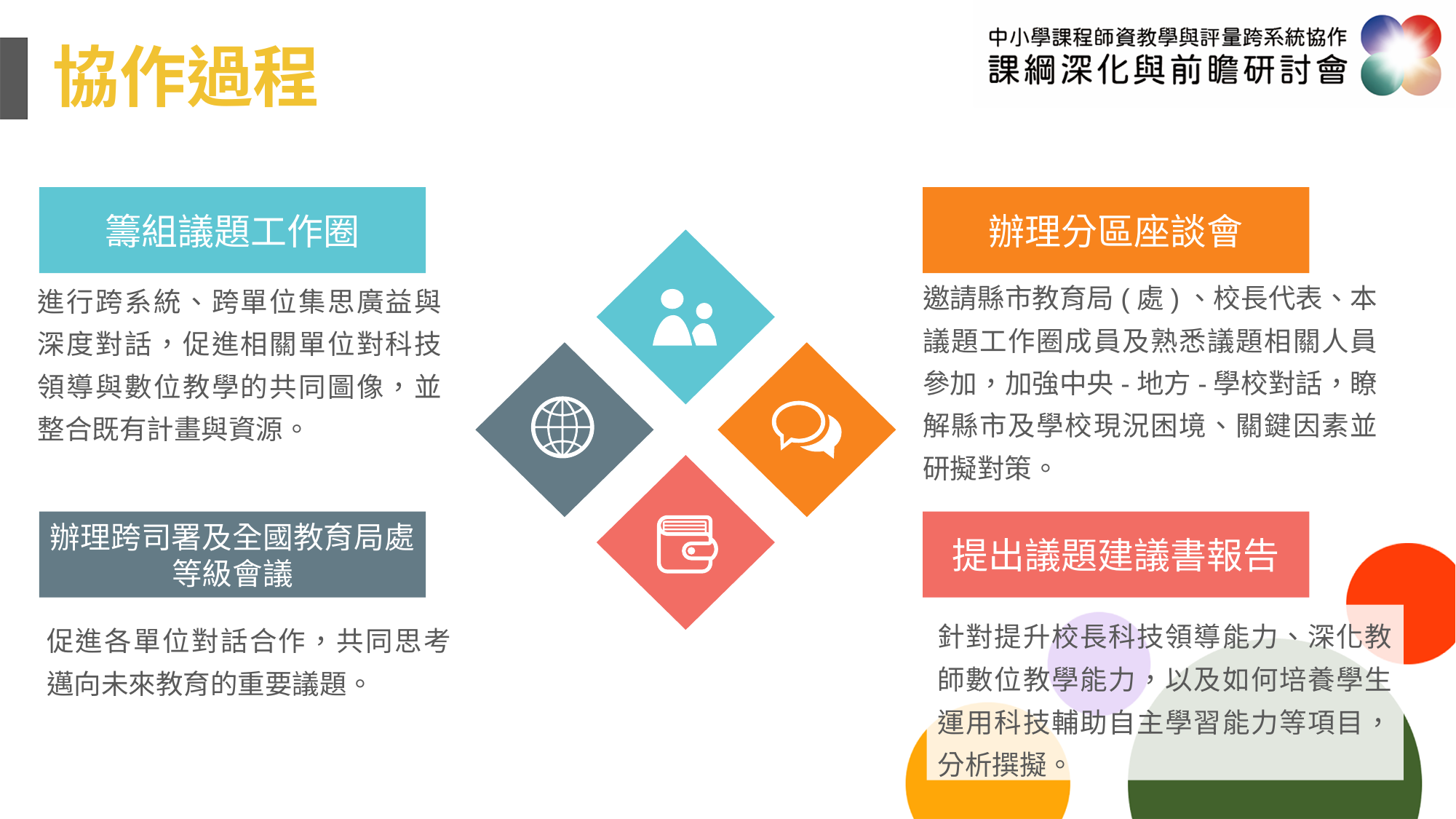

# 協作過程
籌組議題工作圈
辦理分區座談會

邀請縣市教育局(處)、校長代表、本議題工作圈成員及熟悉議題相關人員參加，加強中央-地方-學校對話，瞭解縣市及學校現況困境、關鍵因素並研擬對策。
進行跨系統、跨單位集思廣益與深度對話，促進相關單位對科技領導與數位教學的共同圖像，並整合既有計畫與資源。
辦理跨司署及全國教育局處等級會議
提出議題建議書報告
針對提升校長科技領導能力、深化教師數位教學能力，以及如何培養學生運用科技輔助自主學習能力等項目，分析撰擬。
促進各單位對話合作，共同思考邁向未來教育的重要議題。